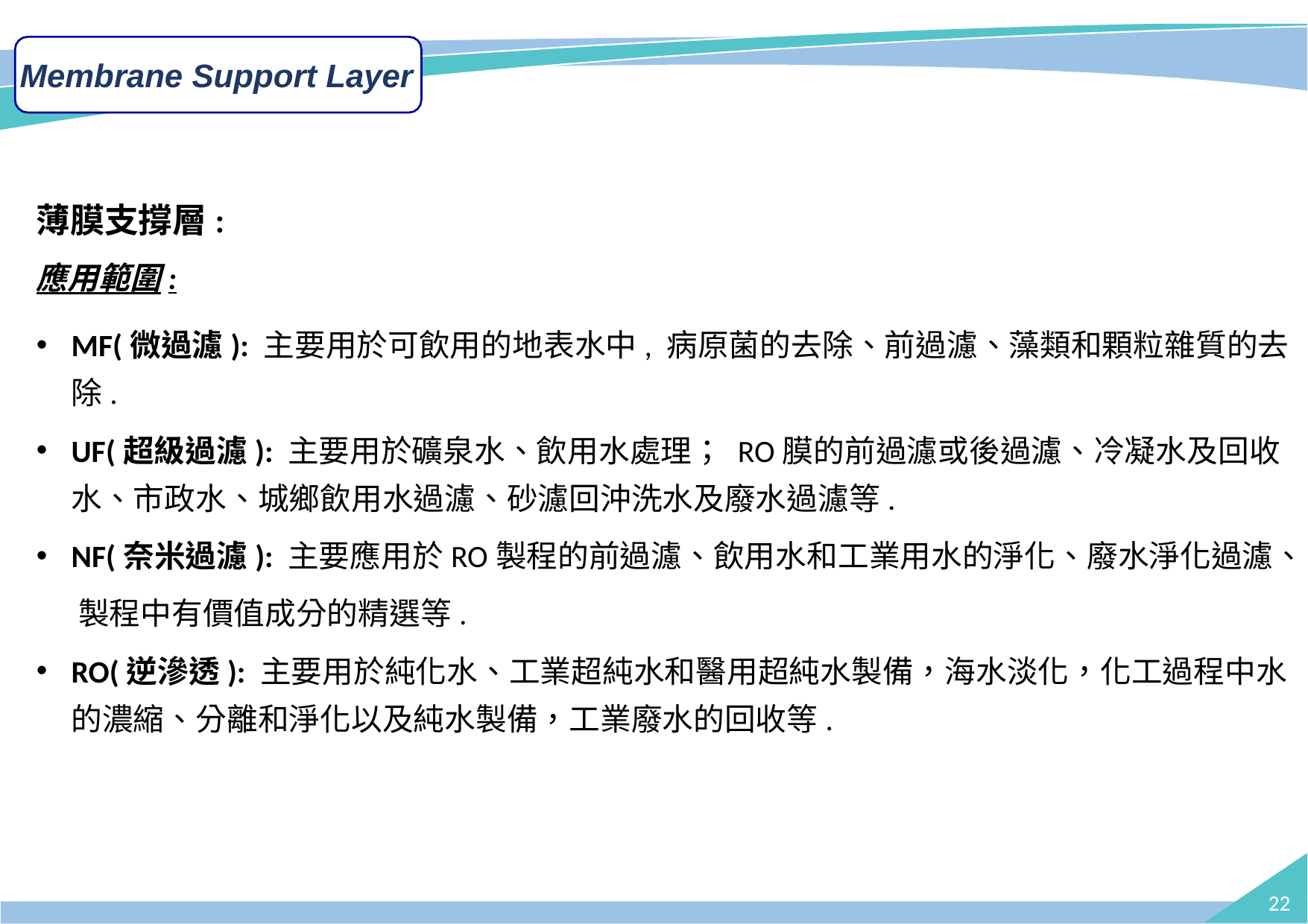

# Membrane Support Layer
薄膜支撐層:
應用範圍:
MF(微過濾): 主要用於可飲用的地表水中, 病原菌的去除、前過濾、藻類和顆粒雜質的去除.
UF(超級過濾): 主要用於礦泉水、飲用水處理； RO膜的前過濾或後過濾、冷凝水及回收水、市政水、城鄉飲用水過濾、砂濾回沖洗水及廢水過濾等.
NF(奈米過濾): 主要應用於RO製程的前過濾、飲用水和工業用水的淨化、廢水淨化過濾、
     製程中有價值成分的精選等.
RO(逆滲透): 主要用於純化水、工業超純水和醫用超純水製備，海水淡化，化工過程中水的濃縮、分離和淨化以及純水製備，工業廢水的回收等.
22